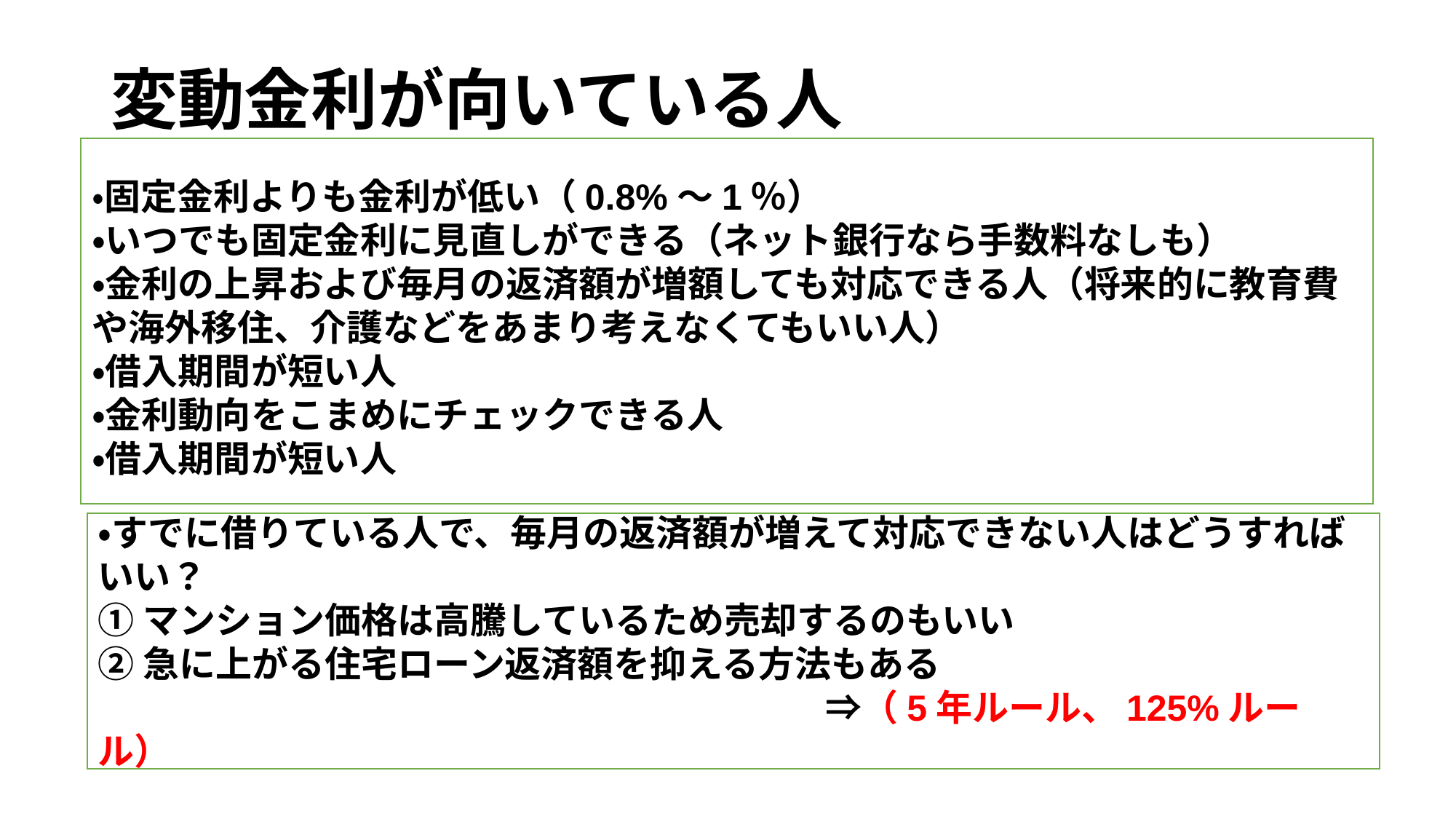

# 変動金利が向いている人

・固定金利よりも金利が低い（0.8%～1％）
・いつでも固定金利に見直しができる（ネット銀行なら手数料なしも）
・金利の上昇および毎月の返済額が増額しても対応できる人（将来的に教育費や海外移住、介護などをあまり考えなくてもいい人）
・借入期間が短い人
・金利動向をこまめにチェックできる人
・借入期間が短い人

・すでに借りている人で、毎月の返済額が増えて対応できない人はどうすればいい？
①マンション価格は高騰しているため売却するのもいい
②急に上がる住宅ローン返済額を抑える方法もある
　　　　　　　　　　　　　　　　　　　　⇒（5年ルール、125%ルール）